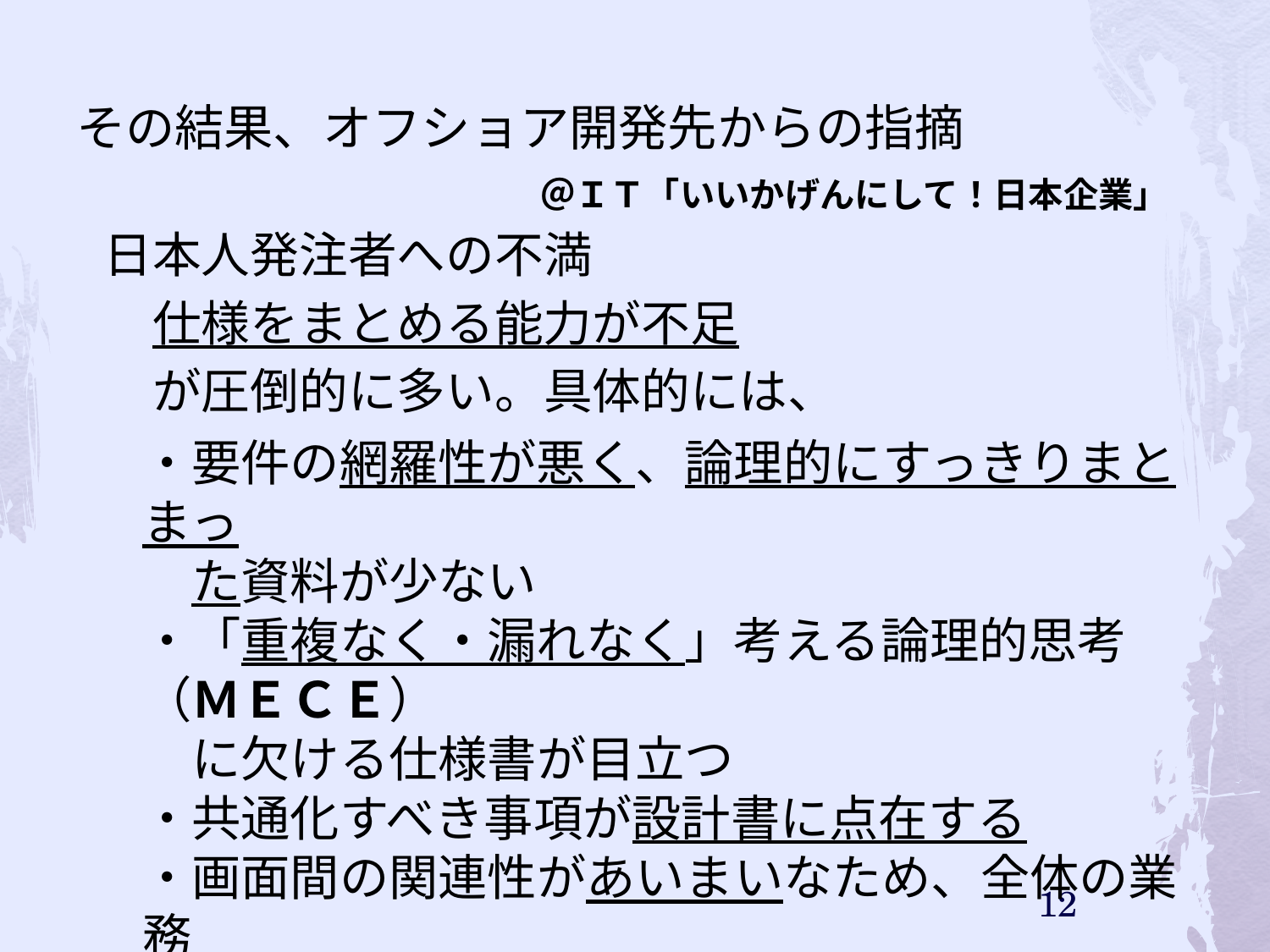

# その結果、オフショア開発先からの指摘
＠ＩＴ「いいかげんにして！日本企業」
日本人発注者への不満
　仕様をまとめる能力が不足
　が圧倒的に多い。具体的には、
・要件の網羅性が悪く、論理的にすっきりまとまっ
　た資料が少ない
・「重複なく・漏れなく」考える論理的思考（ＭＥＣＥ）
　に欠ける仕様書が目立つ
・共通化すべき事項が設計書に点在する
・画面間の関連性があいまいなため、全体の業務
　フローが把握しにくい
12